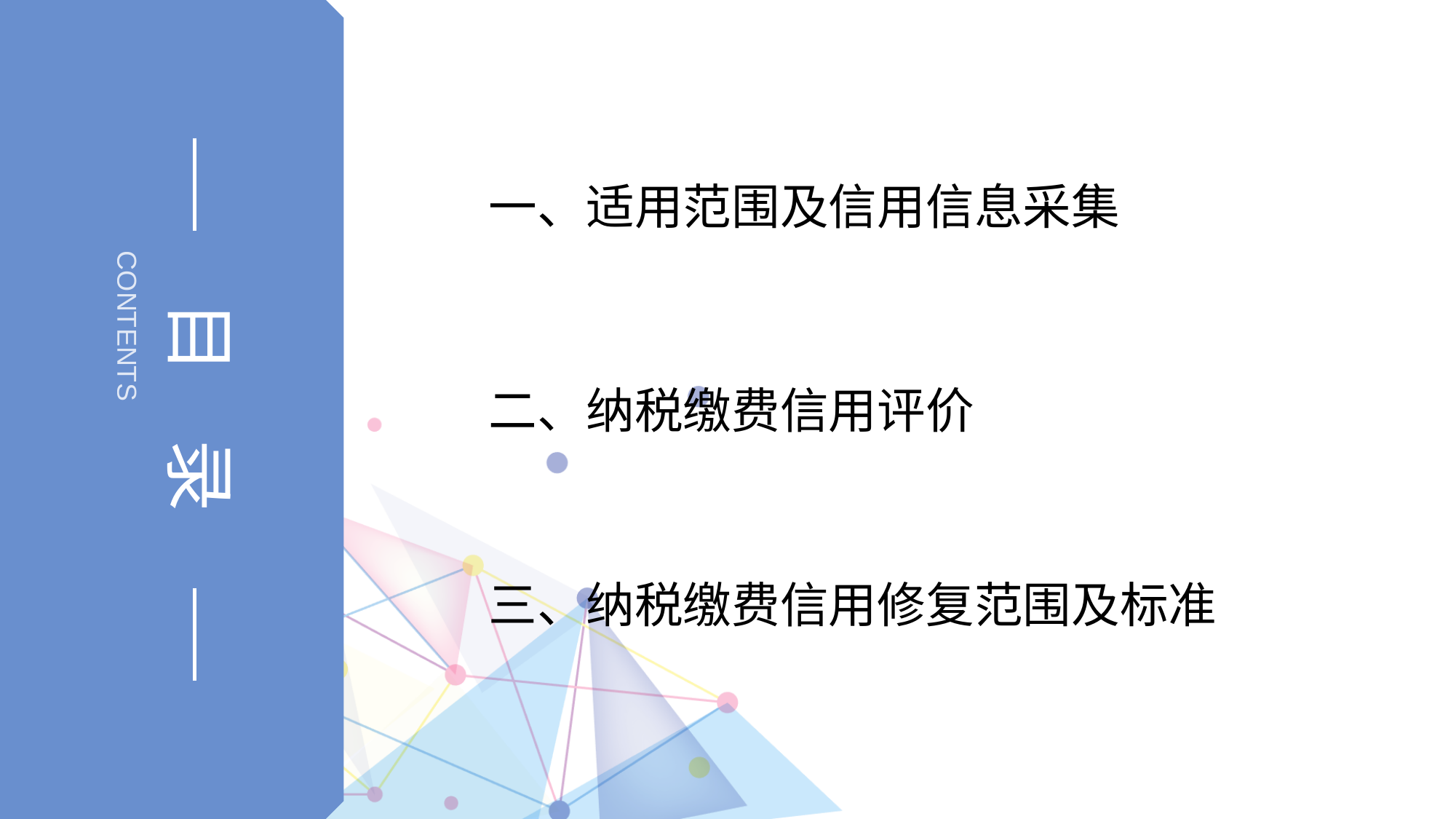

目    录
CONTENTS
一、适用范围及信用信息采集

二、纳税缴费信用评价
三、纳税缴费信用修复范围及标准